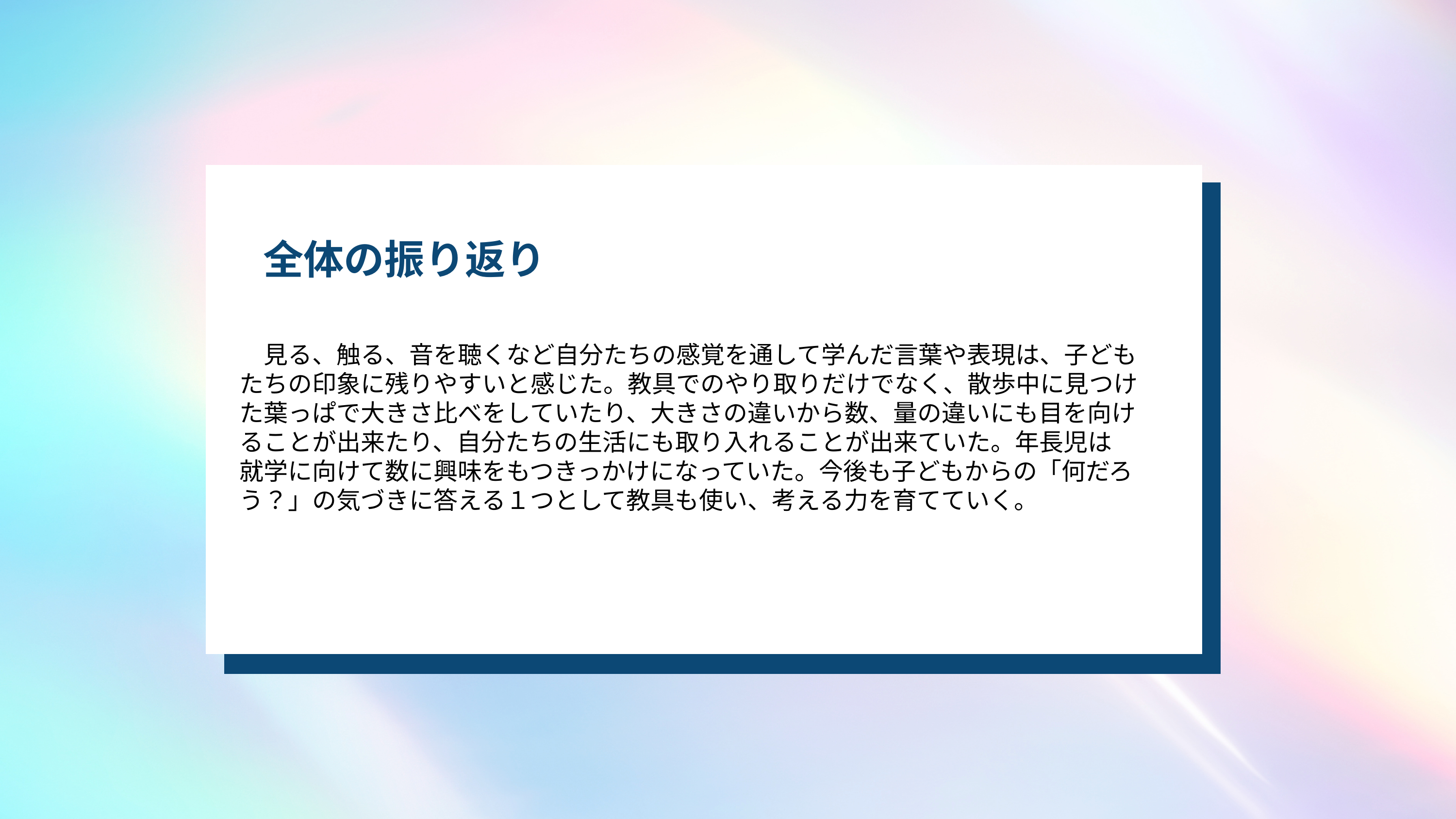

全体の振り返り
　見る、触る、音を聴くなど自分たちの感覚を通して学んだ言葉や表現は、子どもたちの印象に残りやすいと感じた。教具でのやり取りだけでなく、散歩中に見つけた葉っぱで大きさ比べをしていたり、大きさの違いから数、量の違いにも目を向けることが出来たり、自分たちの生活にも取り入れることが出来ていた。年長児は
就学に向けて数に興味をもつきっかけになっていた。今後も子どもからの「何だろう？」の気づきに答える１つとして教具も使い、考える力を育てていく。